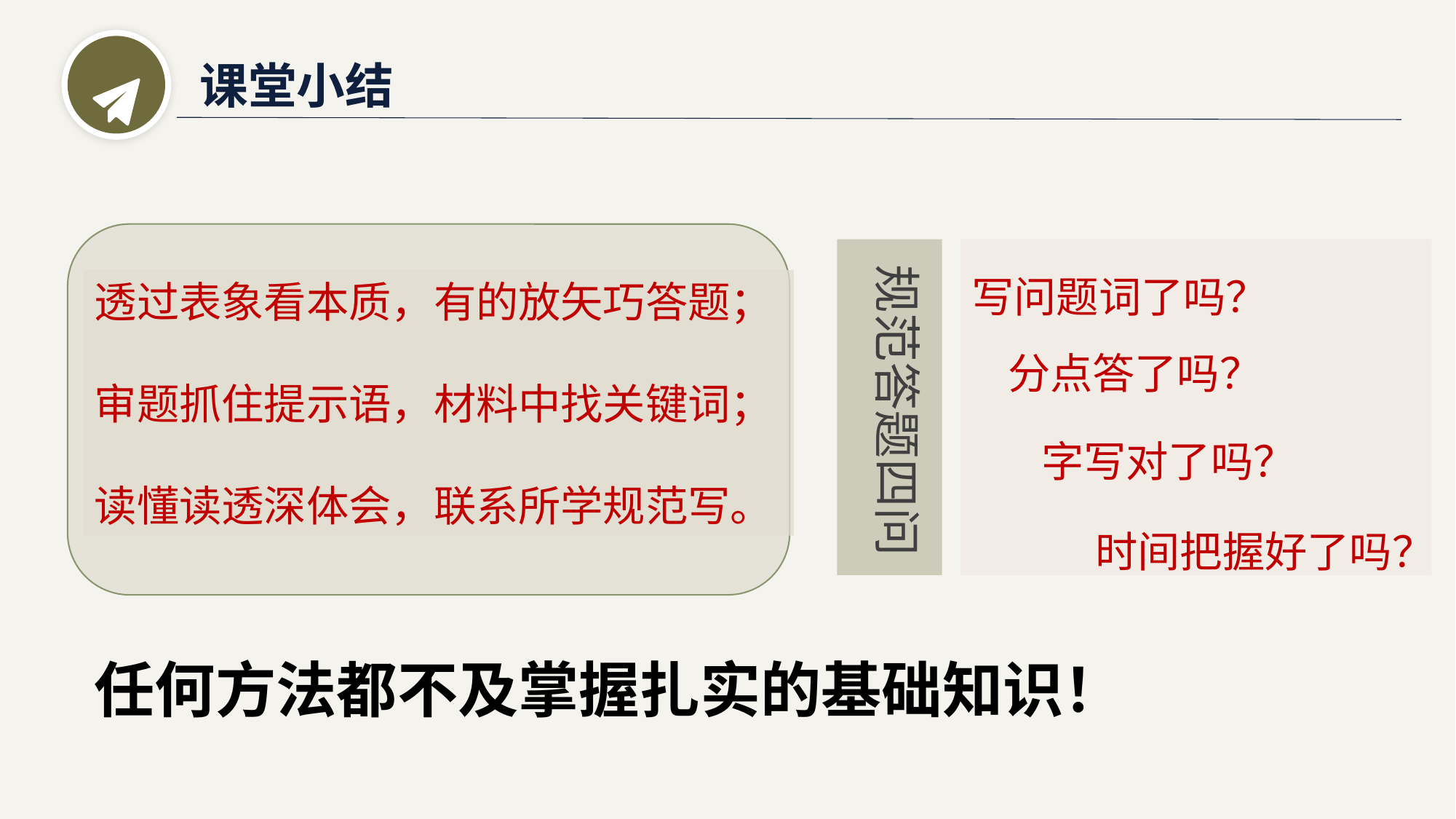

课堂小结

透过表象看本质，有的放矢巧答题；

审题抓住提示语，材料中找关键词；

读懂读透深体会，联系所学规范写。

写问题词了吗？
规范答题四问

分点答了吗？
字写对了吗？
时间把握好了吗？
任何方法都不及掌握扎实的基础知识！